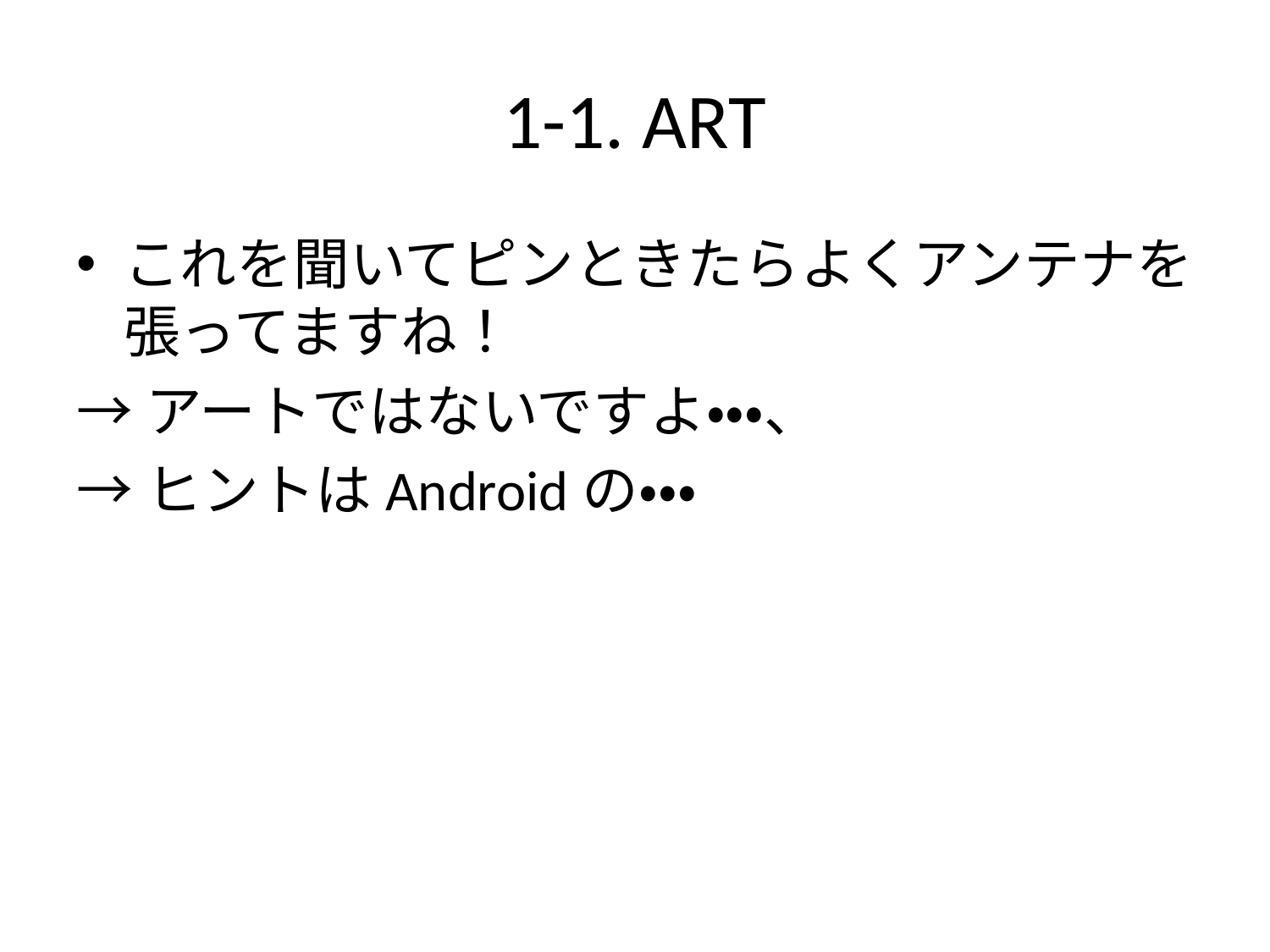

# 1-1. ART
これを聞いてピンときたらよくアンテナを張ってますね！
→アートではないですよ・・・、
→ヒントはAndroidの・・・